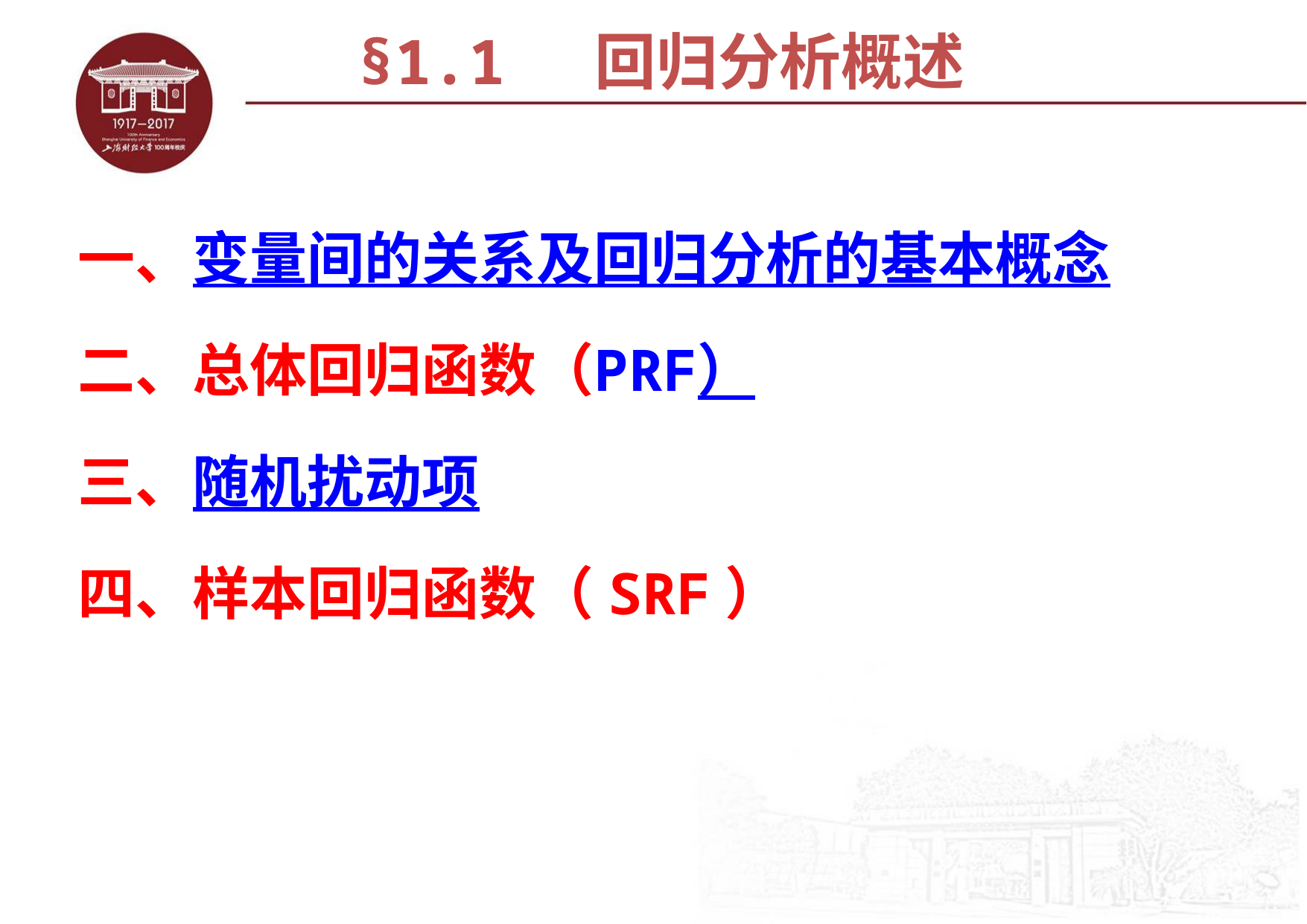

# §1.1  回归分析概述
一、变量间的关系及回归分析的基本概念
二、总体回归函数（PRF）
三、随机扰动项
四、样本回归函数（SRF）